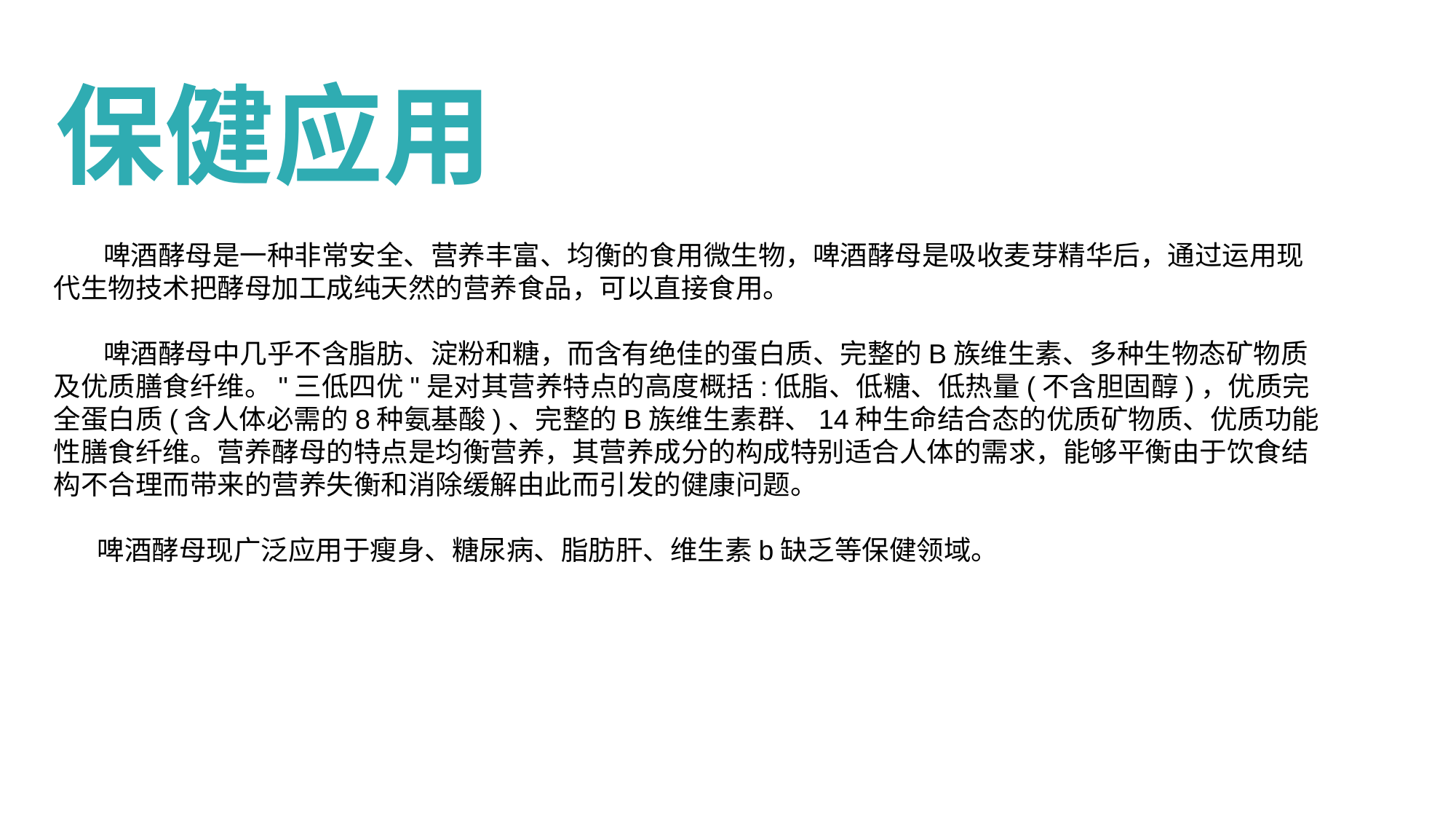

保健应用
       啤酒酵母是一种非常安全、营养丰富、均衡的食用微生物，啤酒酵母是吸收麦芽精华后，通过运用现代生物技术把酵母加工成纯天然的营养食品，可以直接食用。

       啤酒酵母中几乎不含脂肪、淀粉和糖，而含有绝佳的蛋白质、完整的B族维生素、多种生物态矿物质及优质膳食纤维。"三低四优"是对其营养特点的高度概括:低脂、低糖、低热量(不含胆固醇)，优质完全蛋白质(含人体必需的8种氨基酸)、完整的B族维生素群、14种生命结合态的优质矿物质、优质功能性膳食纤维。营养酵母的特点是均衡营养，其营养成分的构成特别适合人体的需求，能够平衡由于饮食结构不合理而带来的营养失衡和消除缓解由此而引发的健康问题。

      啤酒酵母现广泛应用于瘦身、糖尿病、脂肪肝、维生素b缺乏等保健领域。